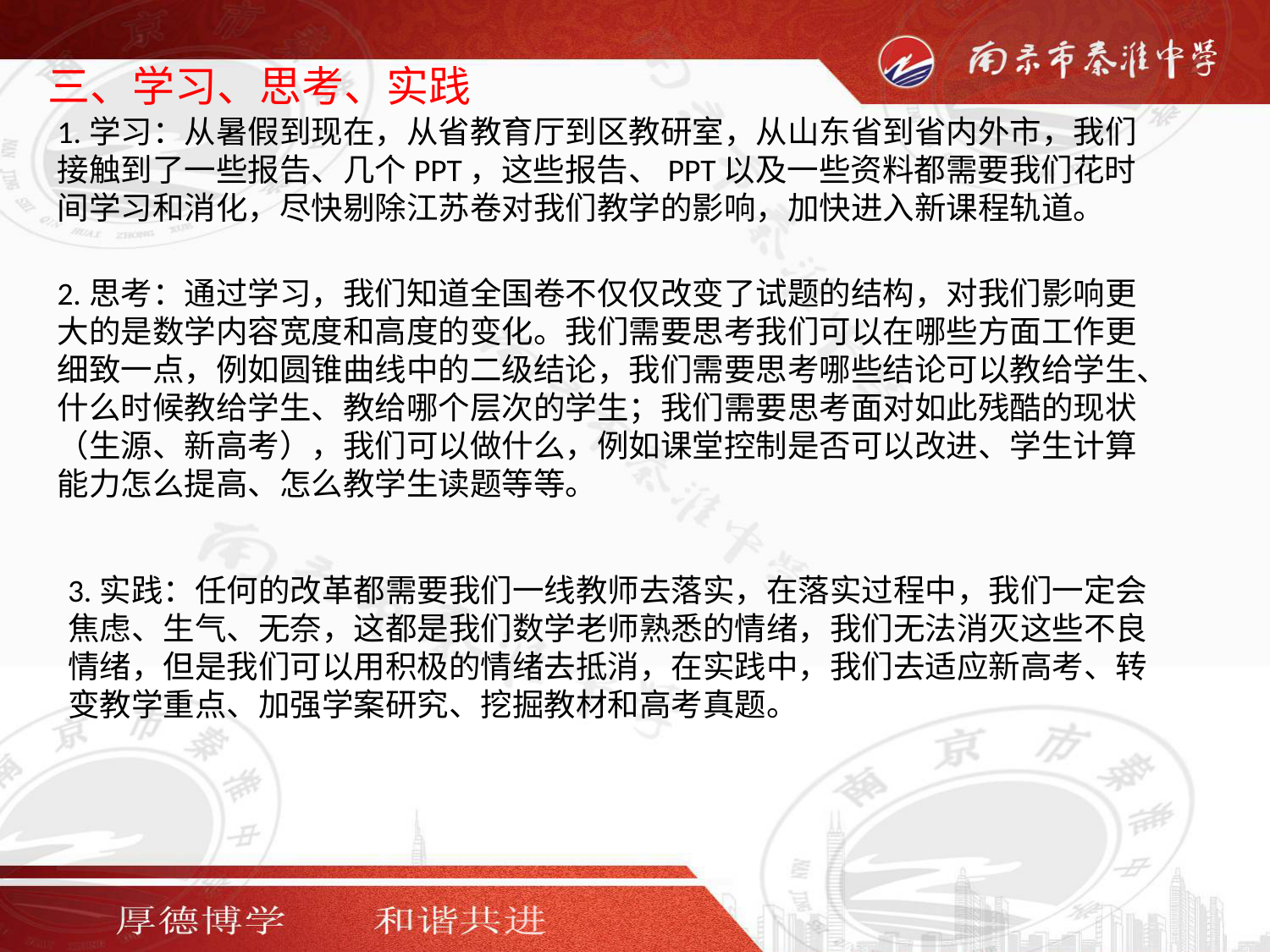

三、学习、思考、实践
1.学习：从暑假到现在，从省教育厅到区教研室，从山东省到省内外市，我们接触到了一些报告、几个PPT，这些报告、PPT以及一些资料都需要我们花时间学习和消化，尽快剔除江苏卷对我们教学的影响，加快进入新课程轨道。
2.思考：通过学习，我们知道全国卷不仅仅改变了试题的结构，对我们影响更大的是数学内容宽度和高度的变化。我们需要思考我们可以在哪些方面工作更细致一点，例如圆锥曲线中的二级结论，我们需要思考哪些结论可以教给学生、什么时候教给学生、教给哪个层次的学生；我们需要思考面对如此残酷的现状（生源、新高考），我们可以做什么，例如课堂控制是否可以改进、学生计算能力怎么提高、怎么教学生读题等等。
3.实践：任何的改革都需要我们一线教师去落实，在落实过程中，我们一定会焦虑、生气、无奈，这都是我们数学老师熟悉的情绪，我们无法消灭这些不良情绪，但是我们可以用积极的情绪去抵消，在实践中，我们去适应新高考、转变教学重点、加强学案研究、挖掘教材和高考真题。